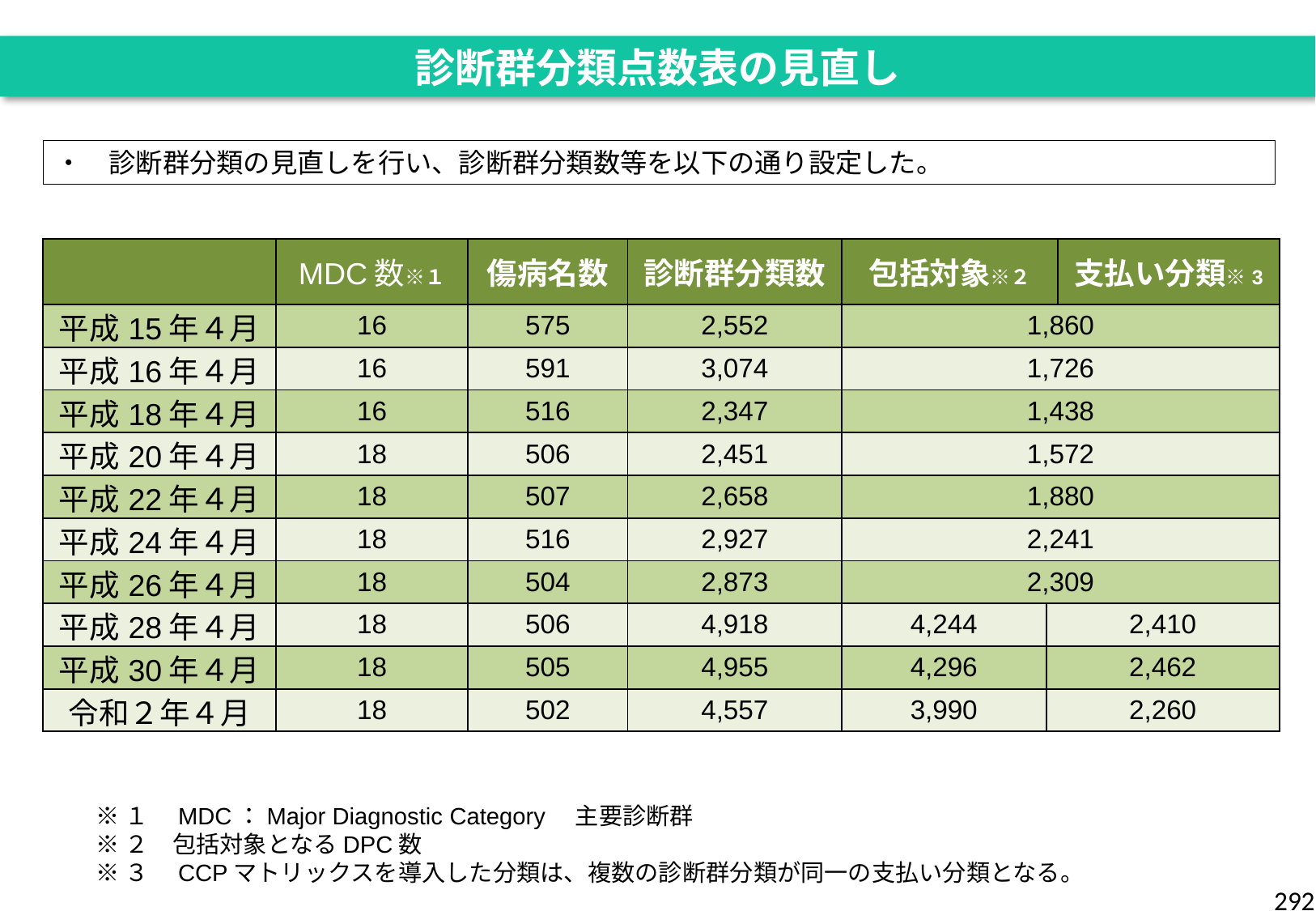

診断群分類点数表の見直し
・　診断群分類の見直しを行い、診断群分類数等を以下の通り設定した。
|  | MDC数※１ | 傷病名数 | 診断群分類数 | 包括対象※２ |  | 支払い分類※3 |
| --- | --- | --- | --- | --- | --- | --- |
| 平成15年４月 | 16 | 575 | 2,552 | 1,860 |  |  |
| 平成16年４月 | 16 | 591 | 3,074 | 1,726 |  |  |
| 平成18年４月 | 16 | 516 | 2,347 | 1,438 |  |  |
| 平成20年４月 | 18 | 506 | 2,451 | 1,572 |  |  |
| 平成22年４月 | 18 | 507 | 2,658 | 1,880 |  |  |
| 平成24年４月 | 18 | 516 | 2,927 | 2,241 |  |  |
| 平成26年４月 | 18 | 504 | 2,873 | 2,309 |  |  |
| 平成28年４月 | 18 | 506 | 4,918 | 4,244 | 2,410 |  |
| 平成30年４月 | 18 | 505 | 4,955 | 4,296 | 2,462 |  |
| 令和２年４月 | 18 | 502 | 4,557 | 3,990 | 2,260 |  |
※１　MDC：Major Diagnostic Category　主要診断群
※２　包括対象となるDPC数
※３　CCPマトリックスを導入した分類は、複数の診断群分類が同一の支払い分類となる。
292